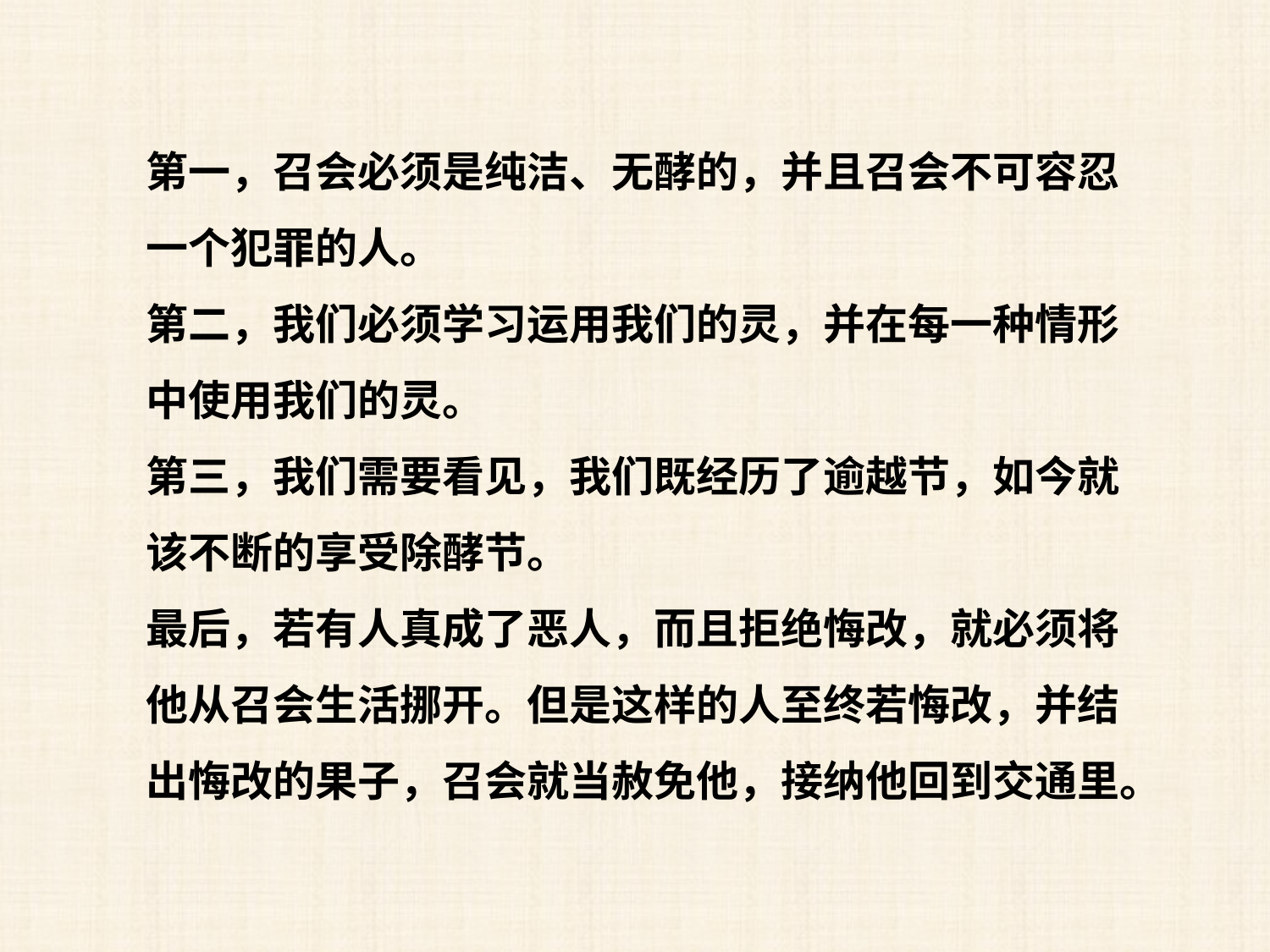

第一，召会必须是纯洁、无酵的，并且召会不可容忍一个犯罪的人。
第二，我们必须学习运用我们的灵，并在每一种情形中使用我们的灵。
第三，我们需要看见，我们既经历了逾越节，如今就该不断的享受除酵节。
最后，若有人真成了恶人，而且拒绝悔改，就必须将他从召会生活挪开。但是这样的人至终若悔改，并结出悔改的果子，召会就当赦免他，接纳他回到交通里。